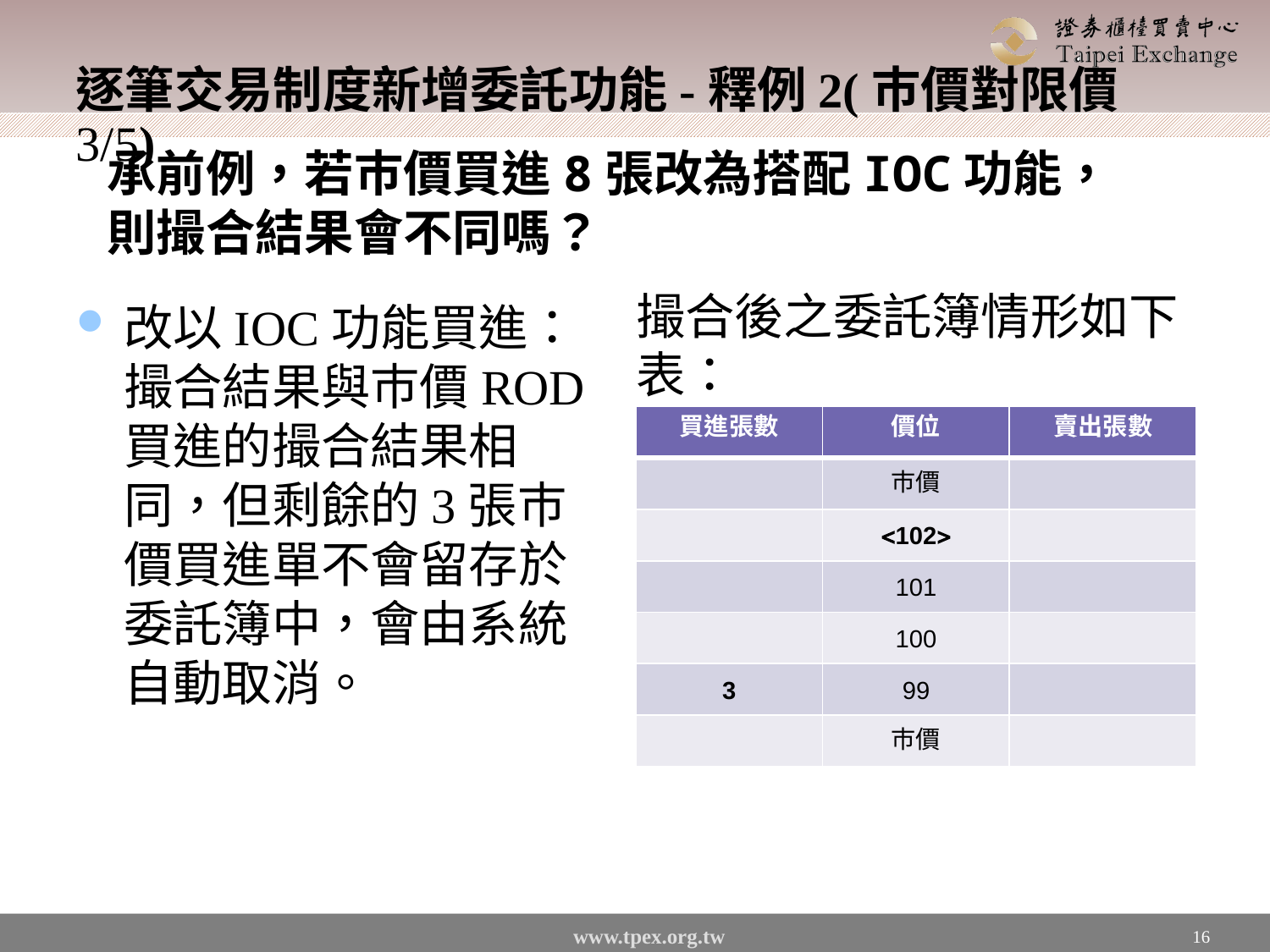

# 逐筆交易制度新增委託功能-釋例2(巿價對限價3/5)
承前例，若巿價買進8張改為搭配IOC功能，則撮合結果會不同嗎？
撮合後之委託簿情形如下表：
改以IOC功能買進：撮合結果與巿價ROD買進的撮合結果相同，但剩餘的3張巿價買進單不會留存於委託簿中，會由系統自動取消。

| 買進張數 | 價位 | 賣出張數 |
| --- | --- | --- |
|  | 巿價 |  |
|  | <102> |  |
|  | 101 |  |
|  | 100 |  |
| 3 | 99 |  |
|  | 巿價 |  |
16